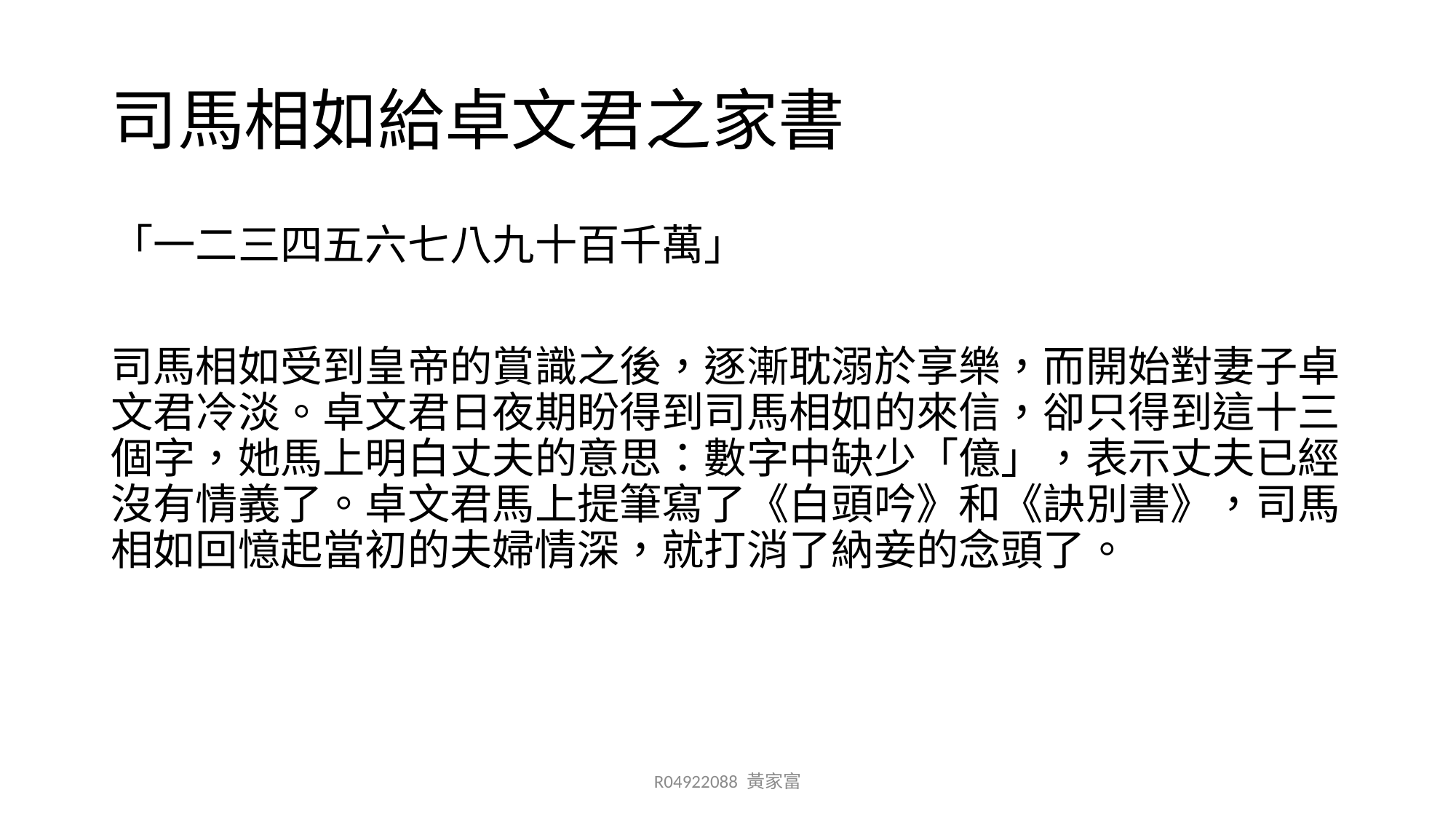

# 司馬相如給卓文君之家書
「一二三四五六七八九十百千萬」

司馬相如受到皇帝的賞識之後，逐漸耽溺於享樂，而開始對妻子卓文君冷淡。卓文君日夜期盼得到司馬相如的來信，卻只得到這十三個字，她馬上明白丈夫的意思：數字中缺少「億」，表示丈夫已經沒有情義了。卓文君馬上提筆寫了《白頭吟》和《訣別書》，司馬相如回憶起當初的夫婦情深，就打消了納妾的念頭了。

R04922088 黃家富